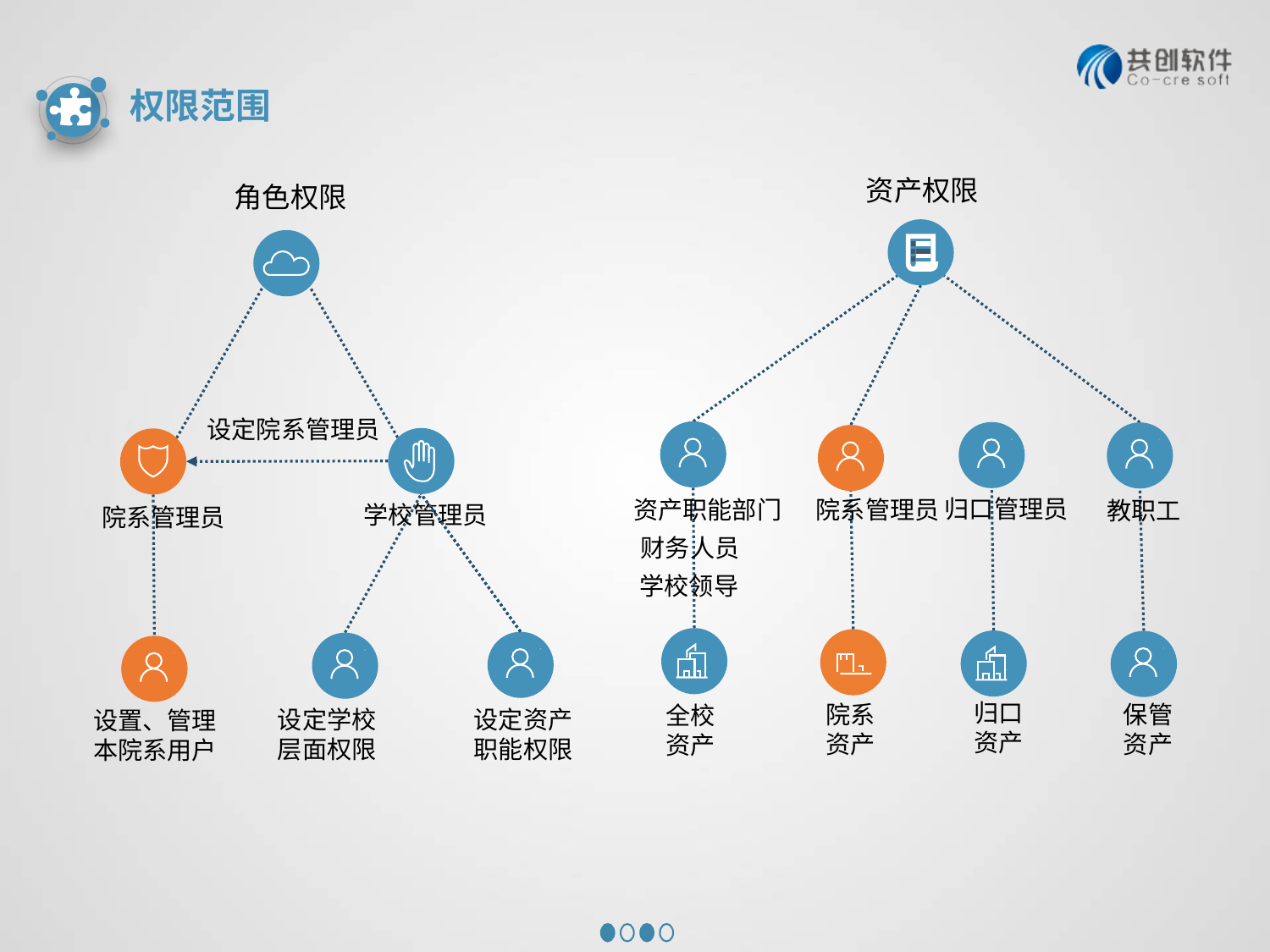

权限范围

资产权限
角色权限

设定院系管理员

归口管理员
院系管理员
资产职能部门
教职工
学校管理员
院系管理员
财务人员
学校领导

归口
资产
院系
资产
保管
资产
全校
资产
设定资产
职能权限
设定学校
层面权限
设置、管理本院系用户